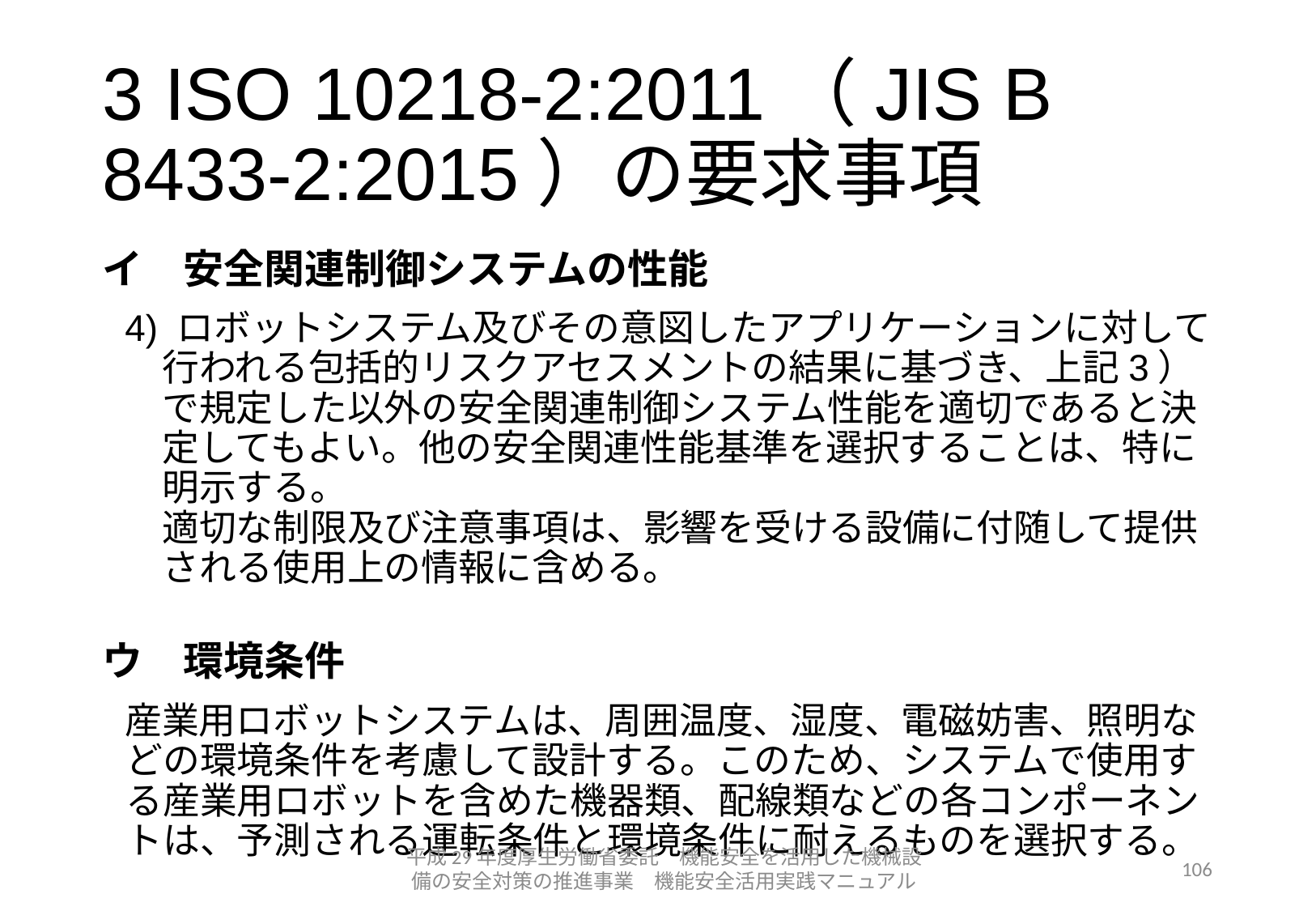

# 3 ISO 10218-2:2011（JIS B 8433-2:2015）の要求事項
イ　安全関連制御システムの性能
4) ロボットシステム及びその意図したアプリケーションに対して行われる包括的リスクアセスメントの結果に基づき、上記3）で規定した以外の安全関連制御システム性能を適切であると決定してもよい。他の安全関連性能基準を選択することは、特に明示する。
適切な制限及び注意事項は、影響を受ける設備に付随して提供される使用上の情報に含める。

ウ　環境条件
産業用ロボットシステムは、周囲温度、湿度、電磁妨害、照明などの環境条件を考慮して設計する。このため、システムで使用する産業用ロボットを含めた機器類、配線類などの各コンポーネントは、予測される運転条件と環境条件に耐えるものを選択する。

平成29年度厚生労働省委託　機能安全を活用した機械設備の安全対策の推進事業　機能安全活用実践マニュアル
106